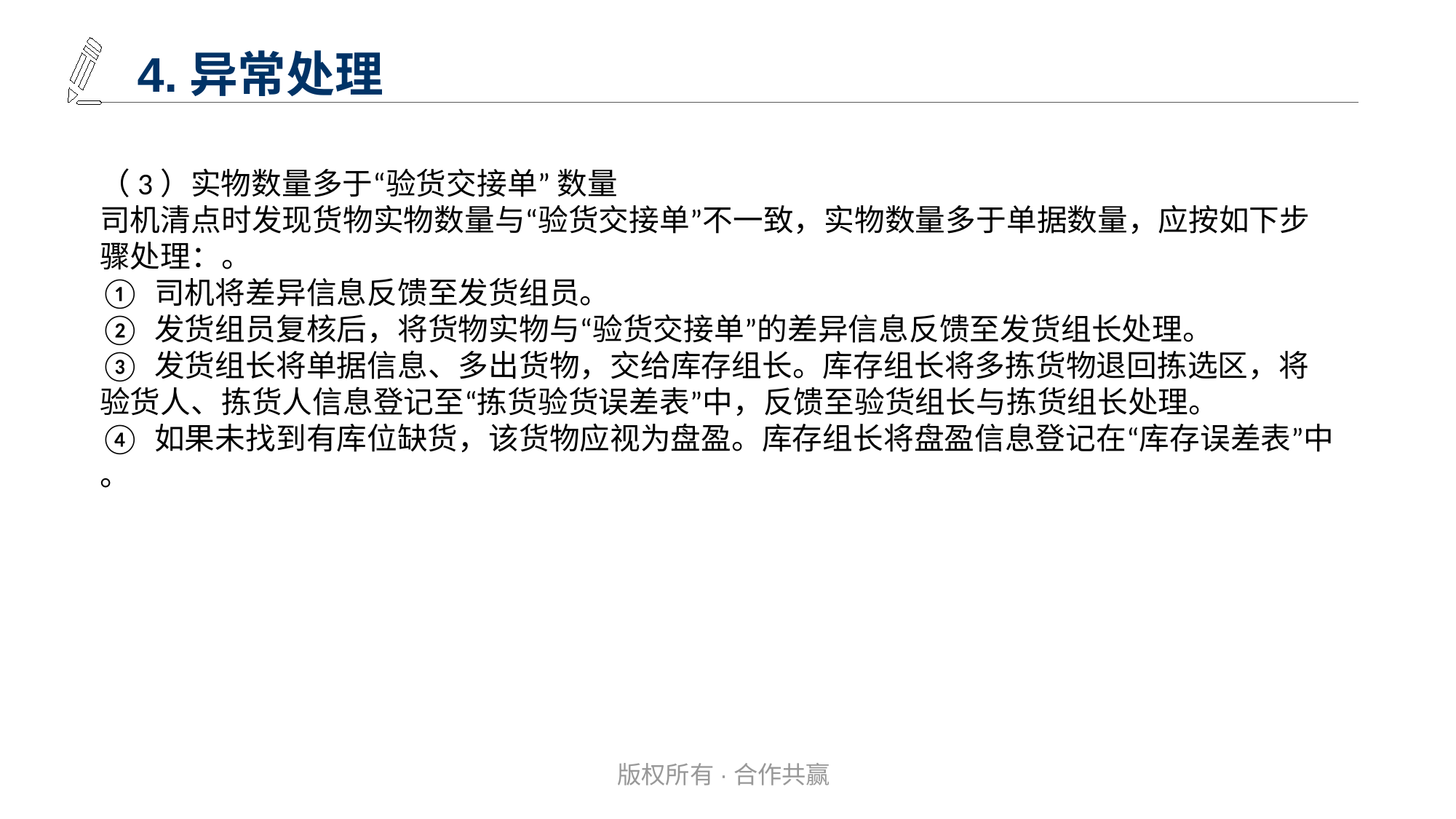

4.异常处理
（3）实物数量多于“验货交接单” 数量
司机清点时发现货物实物数量与“验货交接单”不一致，实物数量多于单据数量，应按如下步骤处理：。
① 司机将差异信息反馈至发货组员。
② 发货组员复核后，将货物实物与“验货交接单”的差异信息反馈至发货组长处理。
③ 发货组长将单据信息、多出货物，交给库存组长。库存组长将多拣货物退回拣选区，将验货人、拣货人信息登记至“拣货验货误差表”中，反馈至验货组长与拣货组长处理。
④ 如果未找到有库位缺货，该货物应视为盘盈。库存组长将盘盈信息登记在“库存误差表”中 。